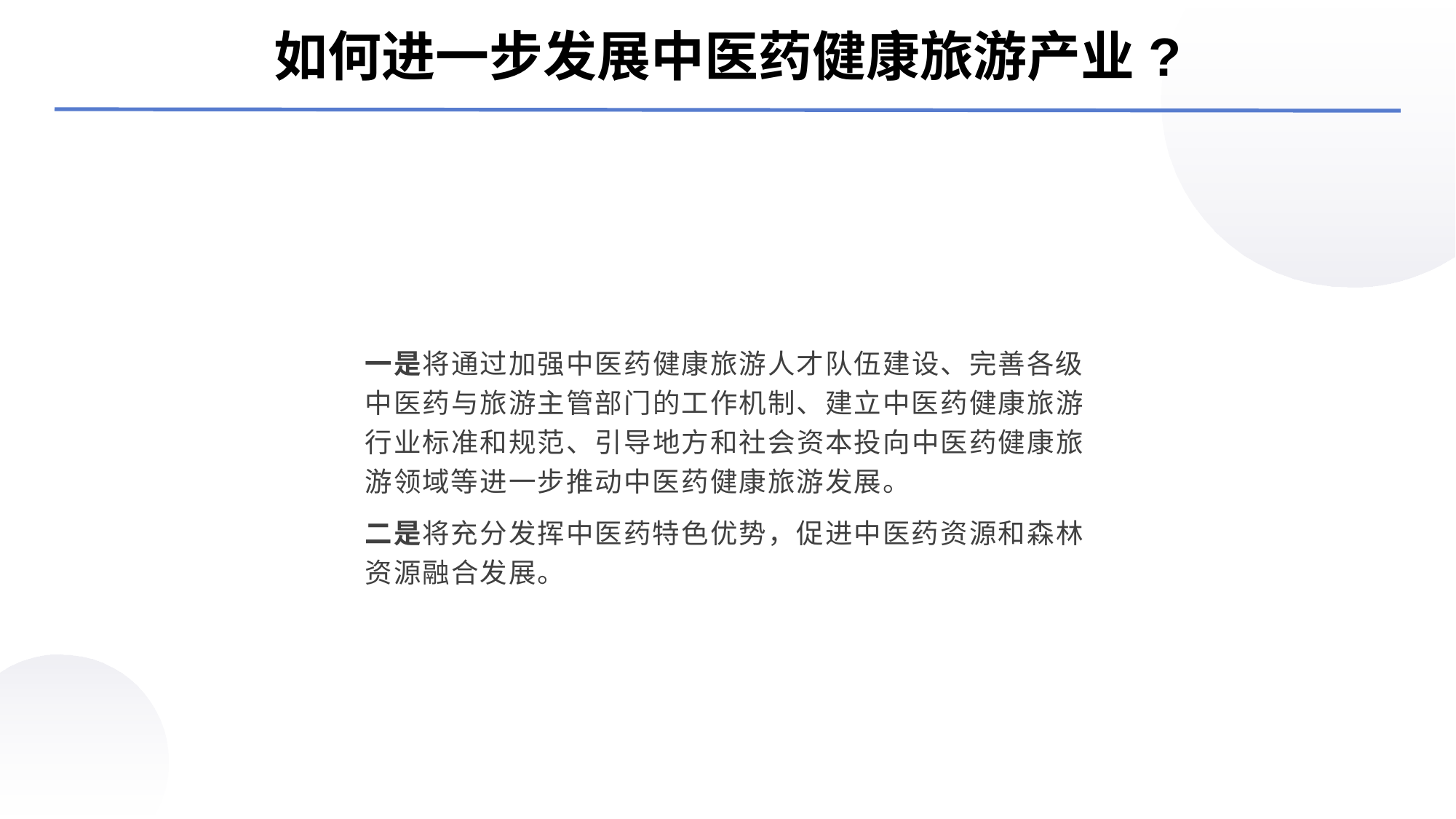

如何进一步发展中医药健康旅游产业?
一是将通过加强中医药健康旅游人才队伍建设、完善各级中医药与旅游主管部门的工作机制、建立中医药健康旅游行业标准和规范、引导地方和社会资本投向中医药健康旅游领域等进一步推动中医药健康旅游发展。
二是将充分发挥中医药特色优势，促进中医药资源和森林资源融合发展。